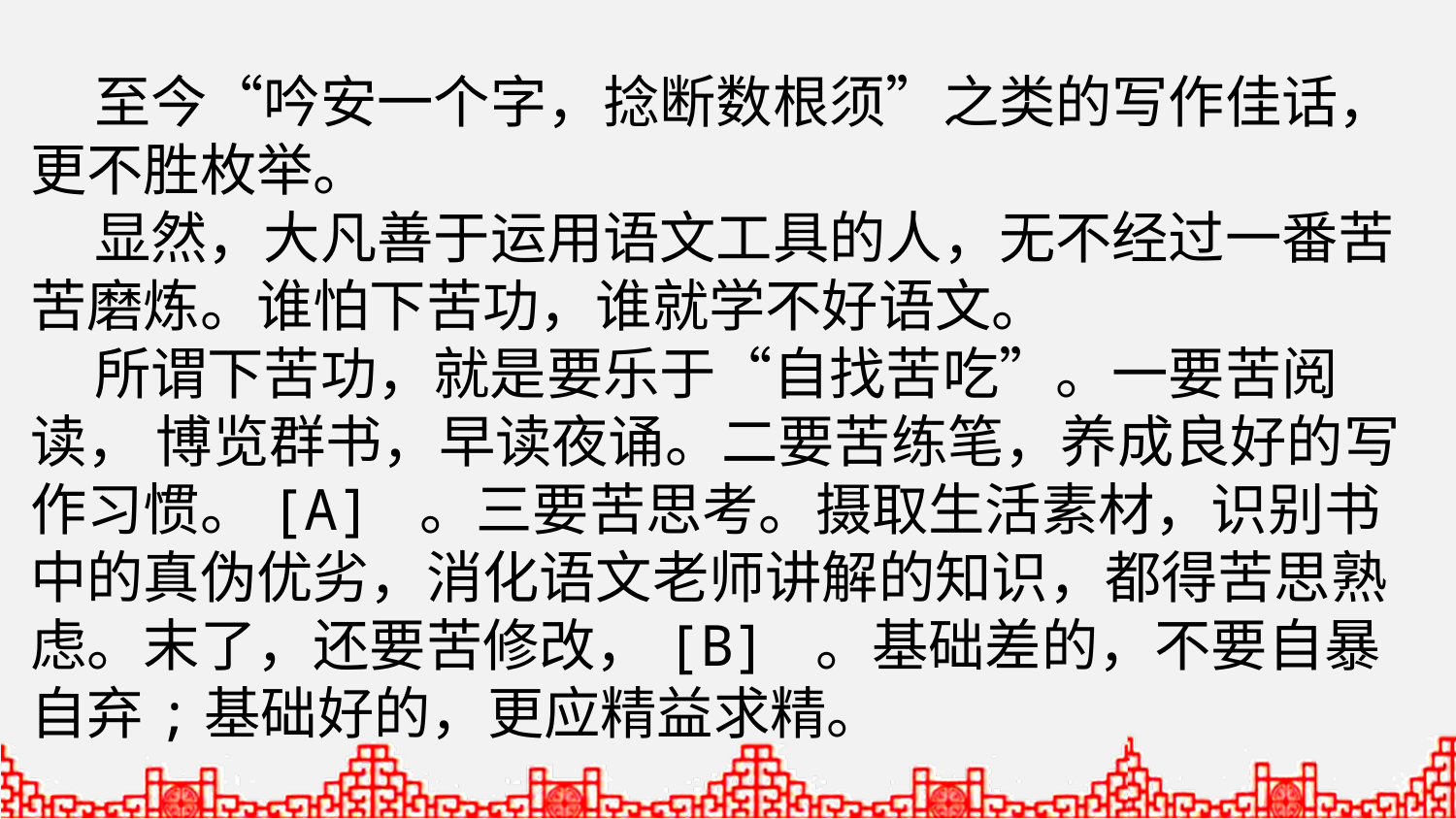

至今“吟安一个字，捻断数根须”之类的写作佳话，更不胜枚举。
    显然，大凡善于运用语文工具的人，无不经过一番苦苦磨炼。谁怕下苦功，谁就学不好语文。
    所谓下苦功，就是要乐于“自找苦吃”。一要苦阅读， 博览群书，早读夜诵。二要苦练笔，养成良好的写作习惯。[A] 。三要苦思考。摄取生活素材，识别书中的真伪优劣，消化语文老师讲解的知识，都得苦思熟虑。末了，还要苦修改，[B] 。基础差的，不要自暴自弃;基础好的，更应精益求精。